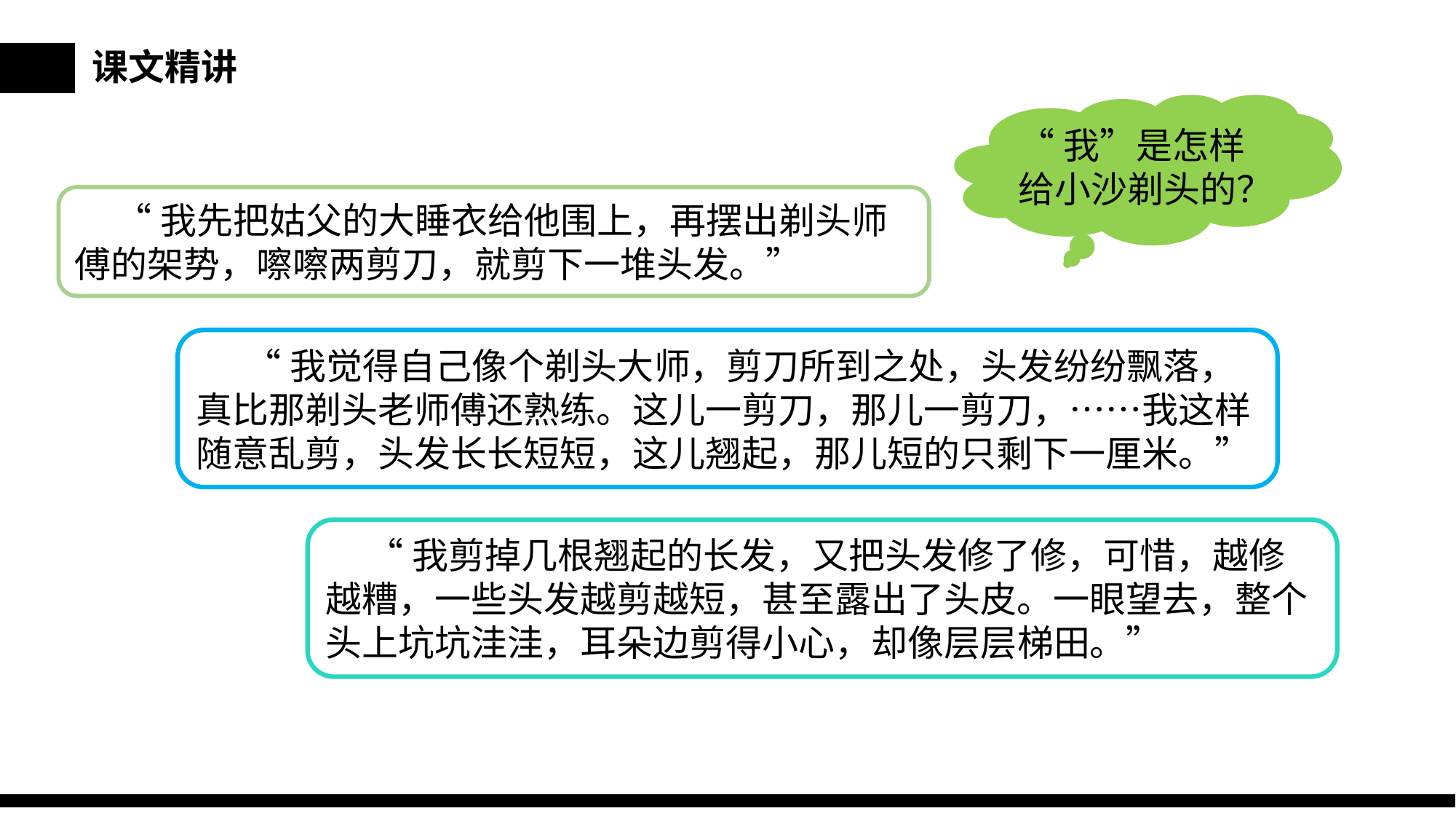

课文精讲
“我”是怎样给小沙剃头的？
     “我先把姑父的大睡衣给他围上，再摆出剃头师傅的架势，嚓嚓两剪刀，就剪下一堆头发。”
      “我觉得自己像个剃头大师，剪刀所到之处，头发纷纷飘落，真比那剃头老师傅还熟练。这儿一剪刀，那儿一剪刀，……我这样随意乱剪，头发长长短短，这儿翘起，那儿短的只剩下一厘米。”
     “我剪掉几根翘起的长发，又把头发修了修，可惜，越修越糟，一些头发越剪越短，甚至露出了头皮。一眼望去，整个头上坑坑洼洼，耳朵边剪得小心，却像层层梯田。”